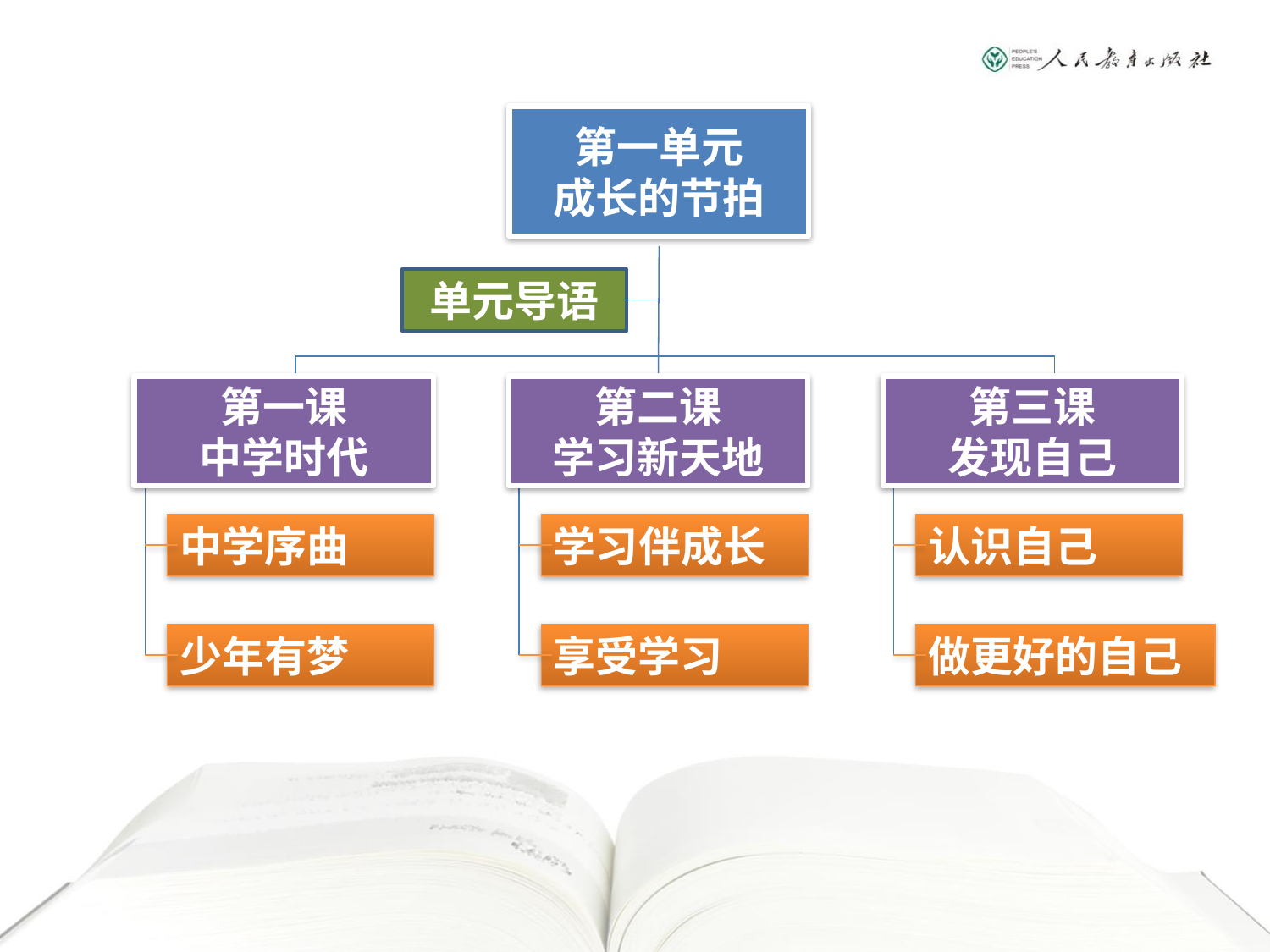

第一单元
成长的节拍
单元导语
第一课
中学时代
第二课
学习新天地
第三课
发现自己
中学序曲
学习伴成长
认识自己
少年有梦
享受学习
做更好的自己